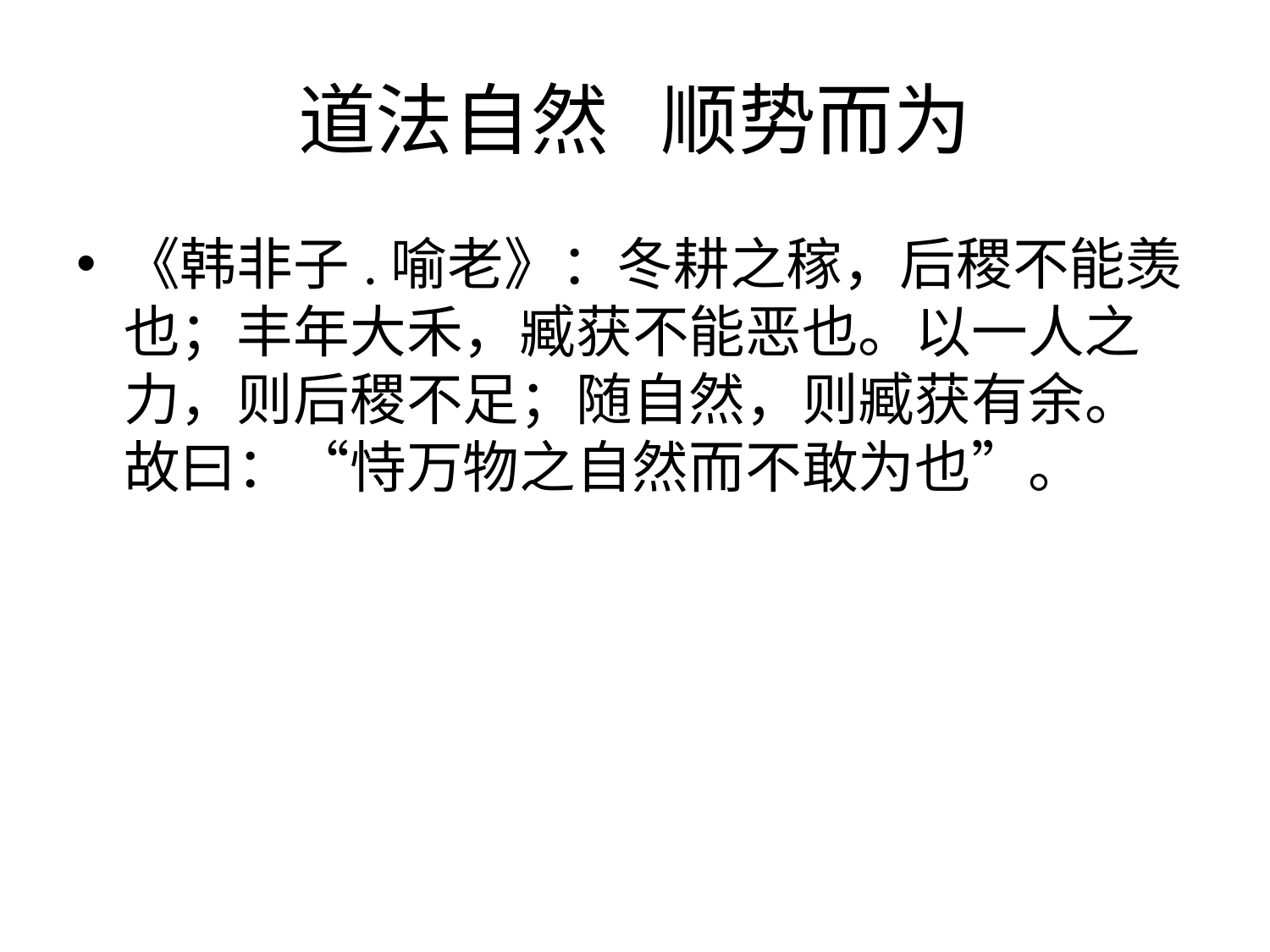

# 道法自然   顺势而为
《韩非子.喻老》：冬耕之稼，后稷不能羡也；丰年大禾，臧获不能恶也。以一人之力，则后稷不足；随自然，则臧获有余。故曰：“恃万物之自然而不敢为也”。